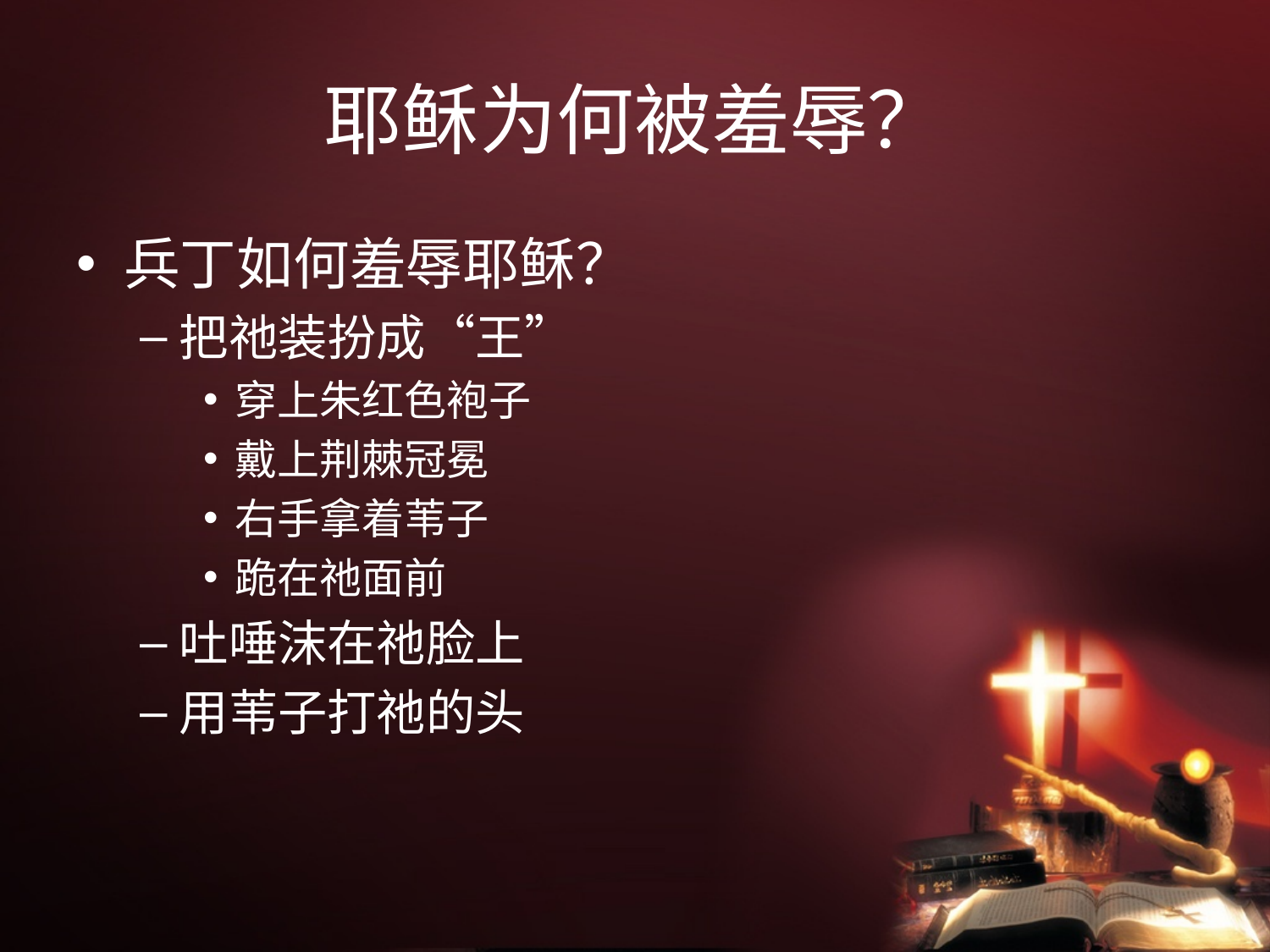

# 耶稣为何被羞辱？
兵丁如何羞辱耶稣？
把祂装扮成“王”
穿上朱红色袍子
戴上荆棘冠冕
右手拿着苇子
跪在祂面前
吐唾沫在祂脸上
用苇子打祂的头